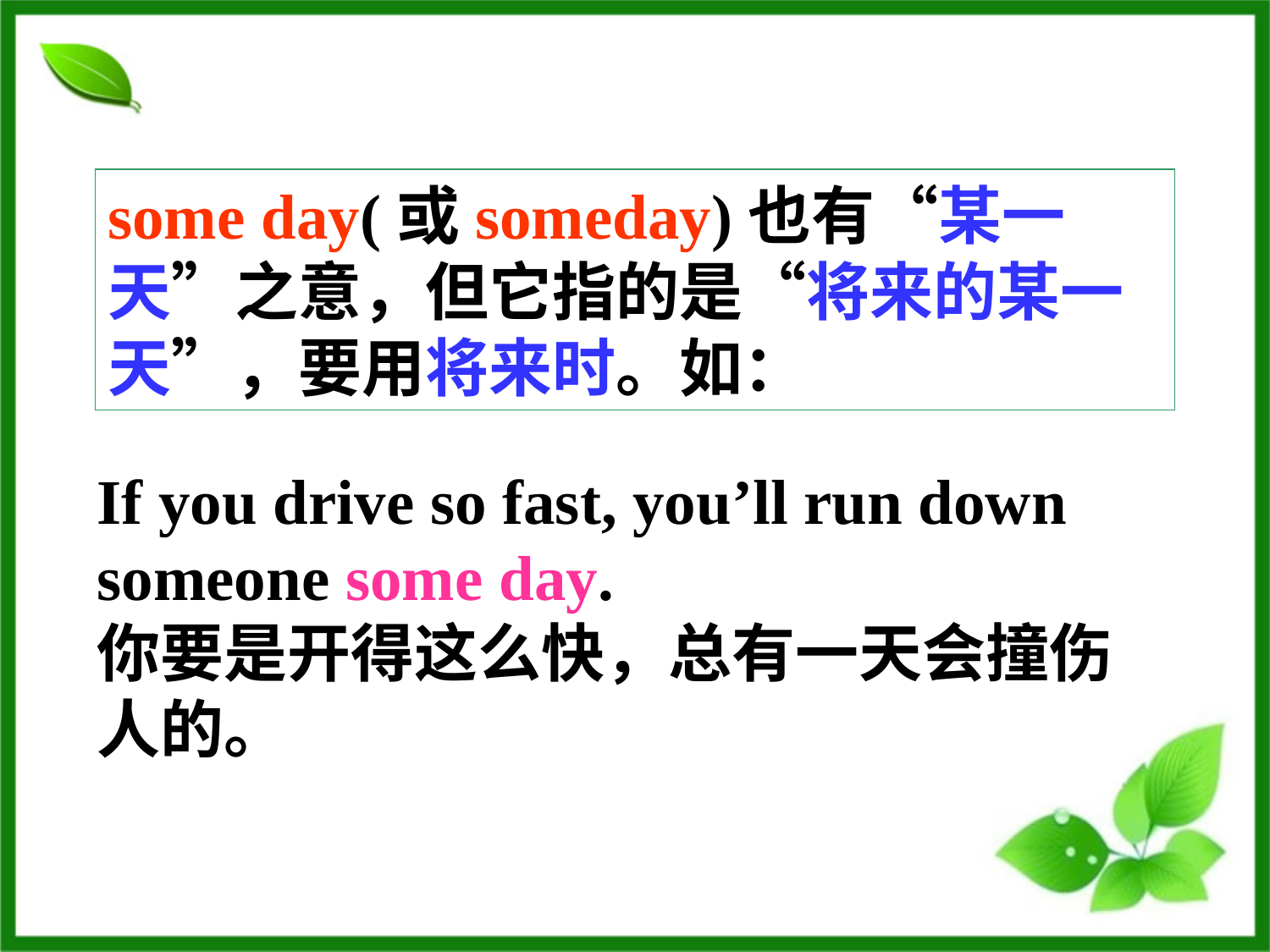

some day(或someday)也有“某一天”之意，但它指的是“将来的某一天”，要用将来时。如：
If you drive so fast, you’ll run down someone some day.
你要是开得这么快，总有一天会撞伤人的。